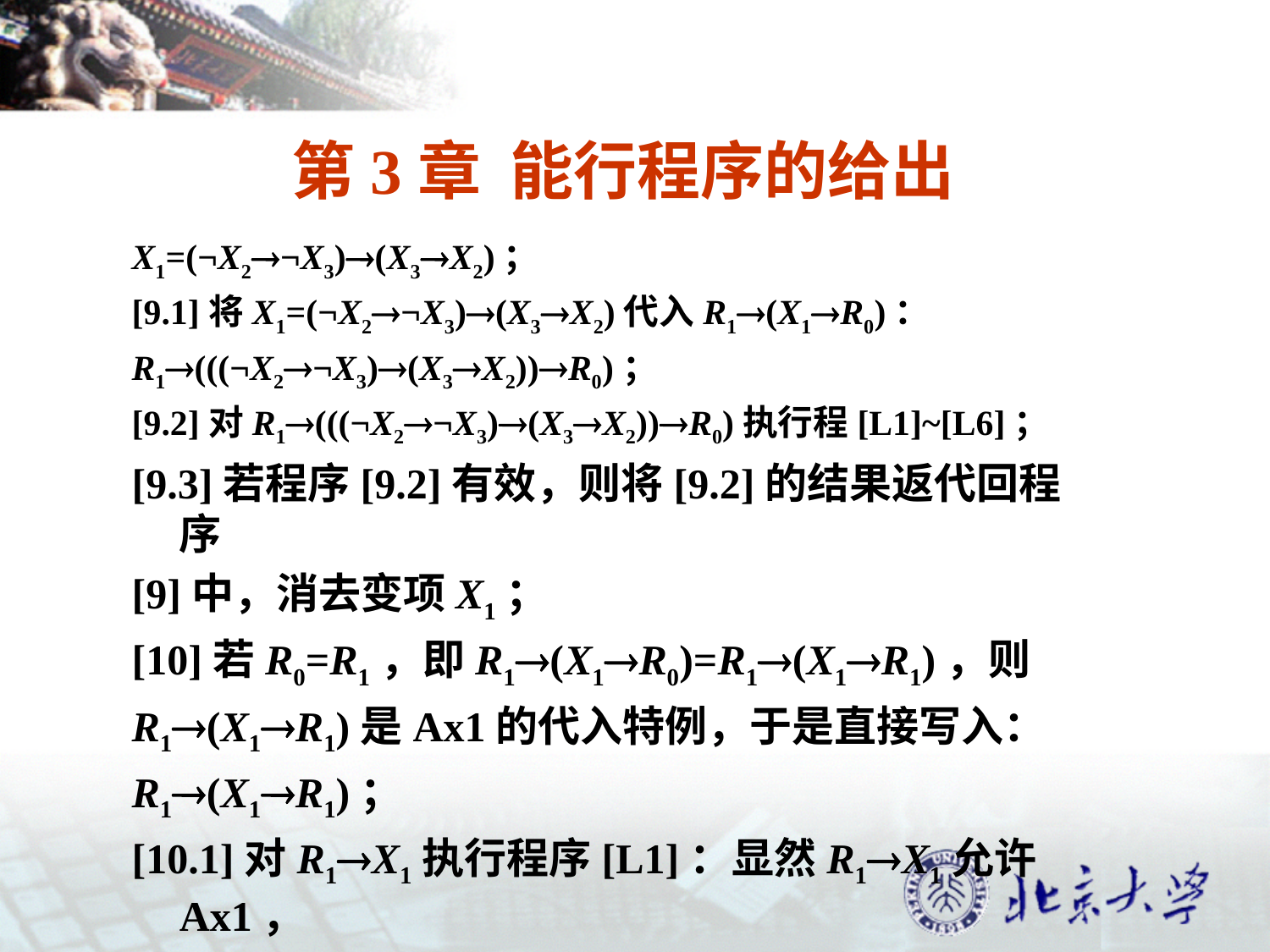

# 第3章  能行程序的给出
X1=(¬X2→¬X3)→(X3→X2)；
[9.1]将X1=(¬X2→¬X3)→(X3→X2)代入R1→(X1→R0)：
R1→(((¬X2→¬X3)→(X3→X2))→R0)；
[9.2]对R1→(((¬X2→¬X3)→(X3→X2))→R0)执行程[L1]~[L6]；
[9.3]若程序[9.2]有效，则将[9.2]的结果返代回程序
[9]中，消去变项X1；
[10]若R0=R1，即R1→(X1→R0)=R1→(X1→R1)，则
R1→(X1→R1)是Ax1的代入特例，于是直接写入：
R1→(X1→R1)；
[10.1]对R1→X1执行程序[L1]：显然R1→X1允许Ax1，